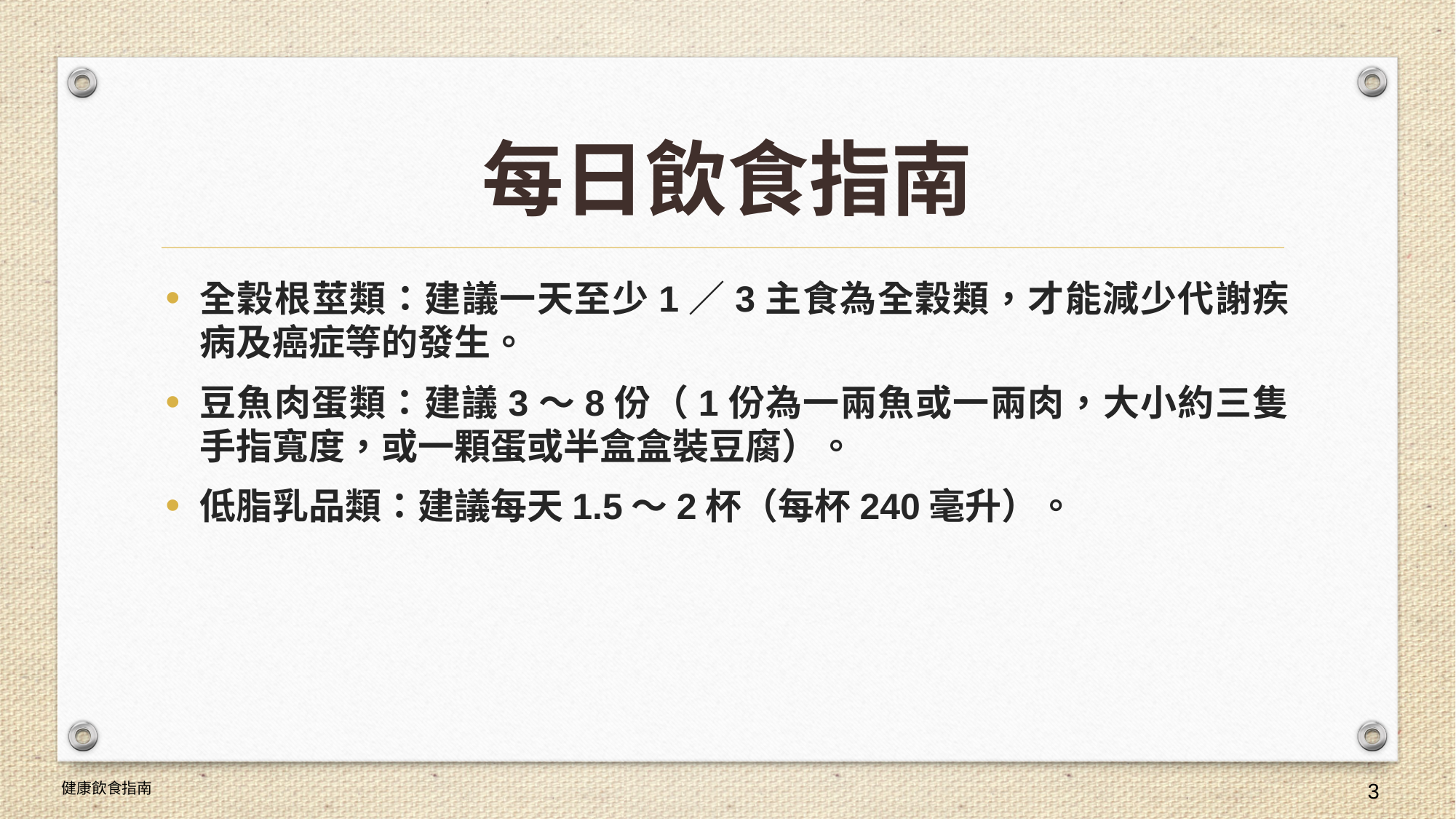

# 每日飲食指南
全穀根莖類：建議一天至少1／3主食為全穀類，才能減少代謝疾病及癌症等的發生。
豆魚肉蛋類：建議3～8份（1份為一兩魚或一兩肉，大小約三隻手指寬度，或一顆蛋或半盒盒裝豆腐）。
低脂乳品類：建議每天1.5～2杯（每杯240毫升）。
健康飲食指南
3